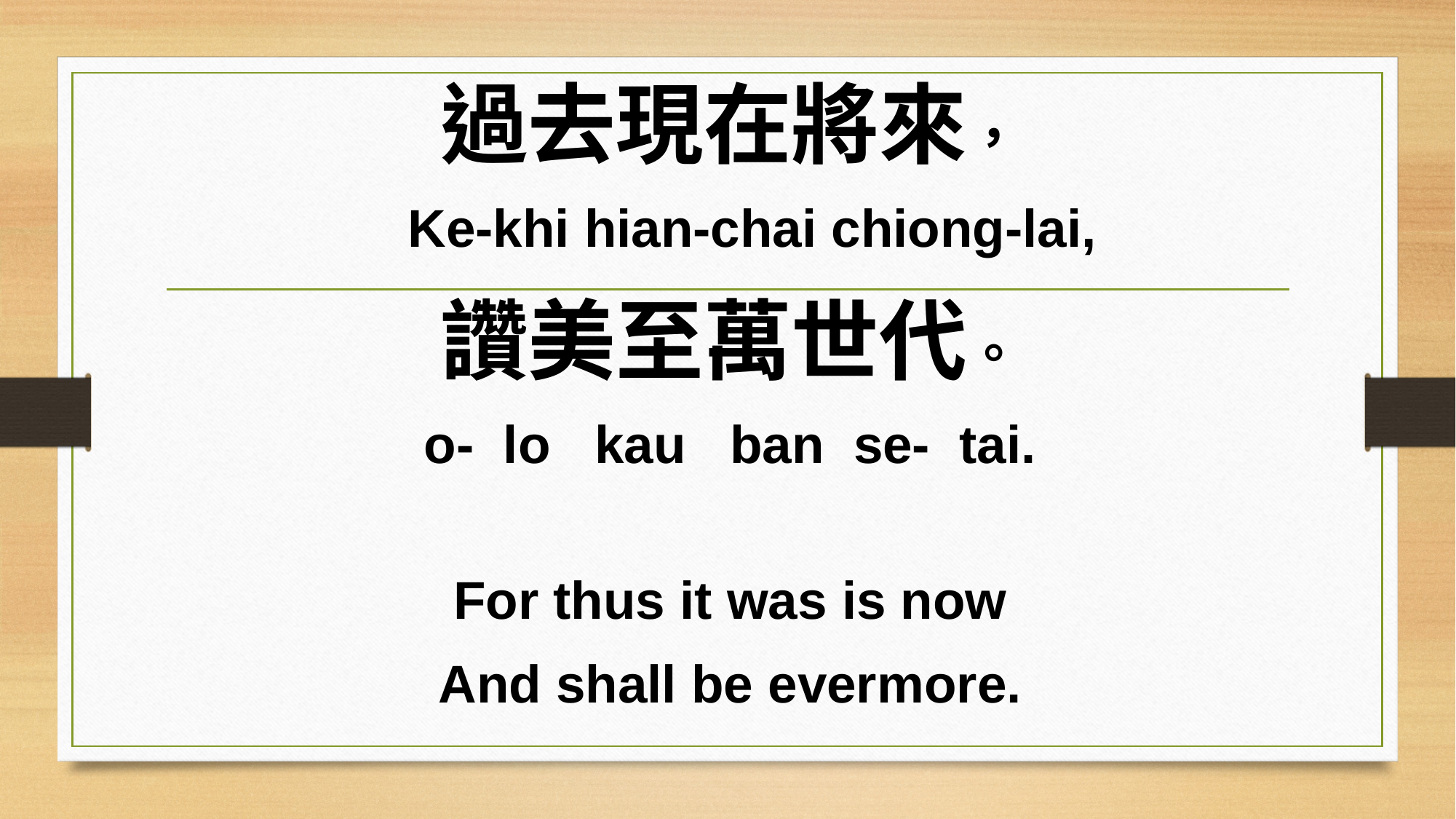

過去現在將來，
    Ke-khi hian-chai chiong-lai,
讚美至萬世代。
o-  lo   kau   ban  se-  tai.

For thus it was is now
And shall be evermore.